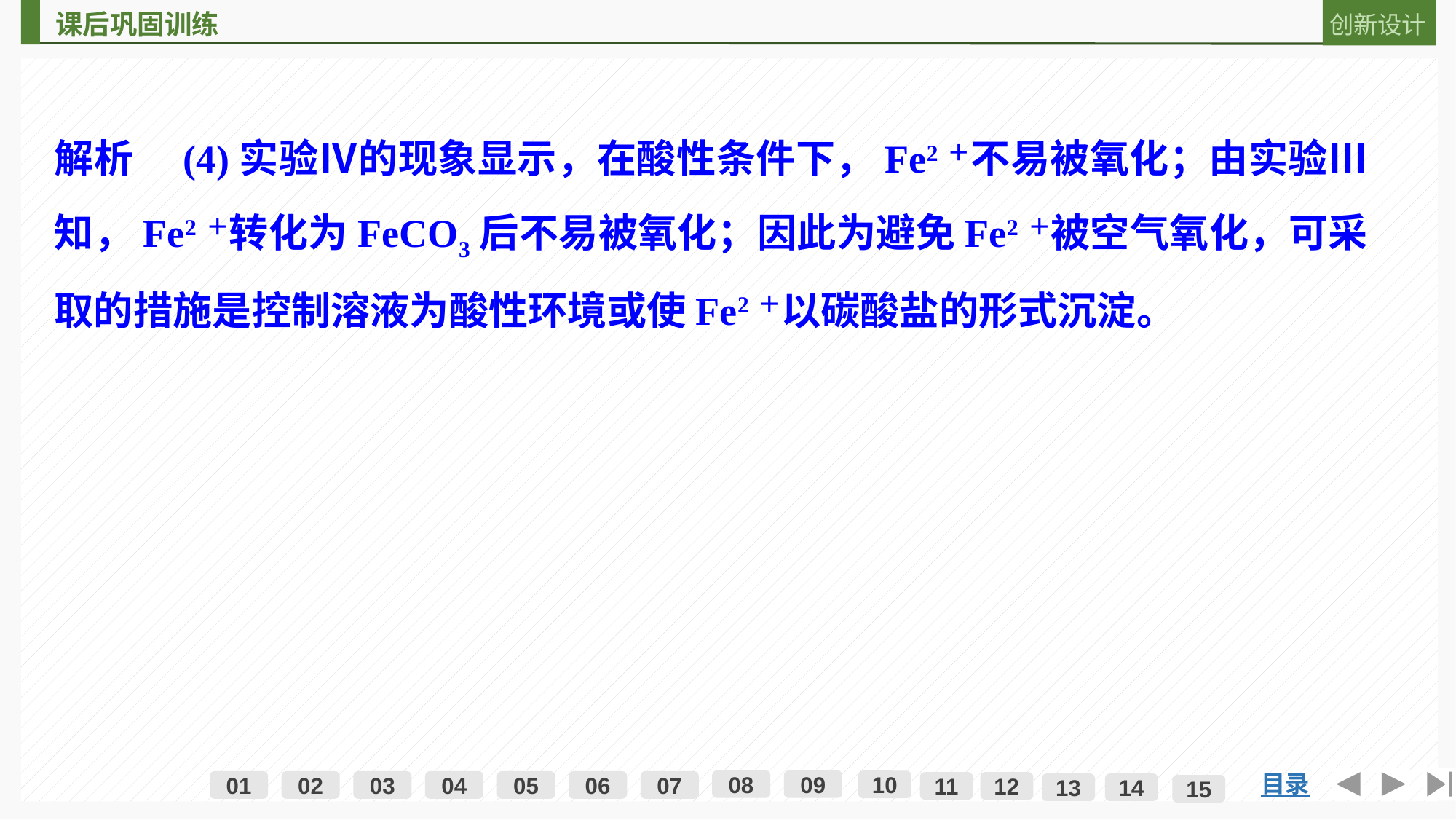

解析　(4)实验Ⅳ的现象显示，在酸性条件下，Fe2＋不易被氧化；由实验Ⅲ知，Fe2＋转化为FeCO3后不易被氧化；因此为避免Fe2＋被空气氧化，可采取的措施是控制溶液为酸性环境或使Fe2＋以碳酸盐的形式沉淀。